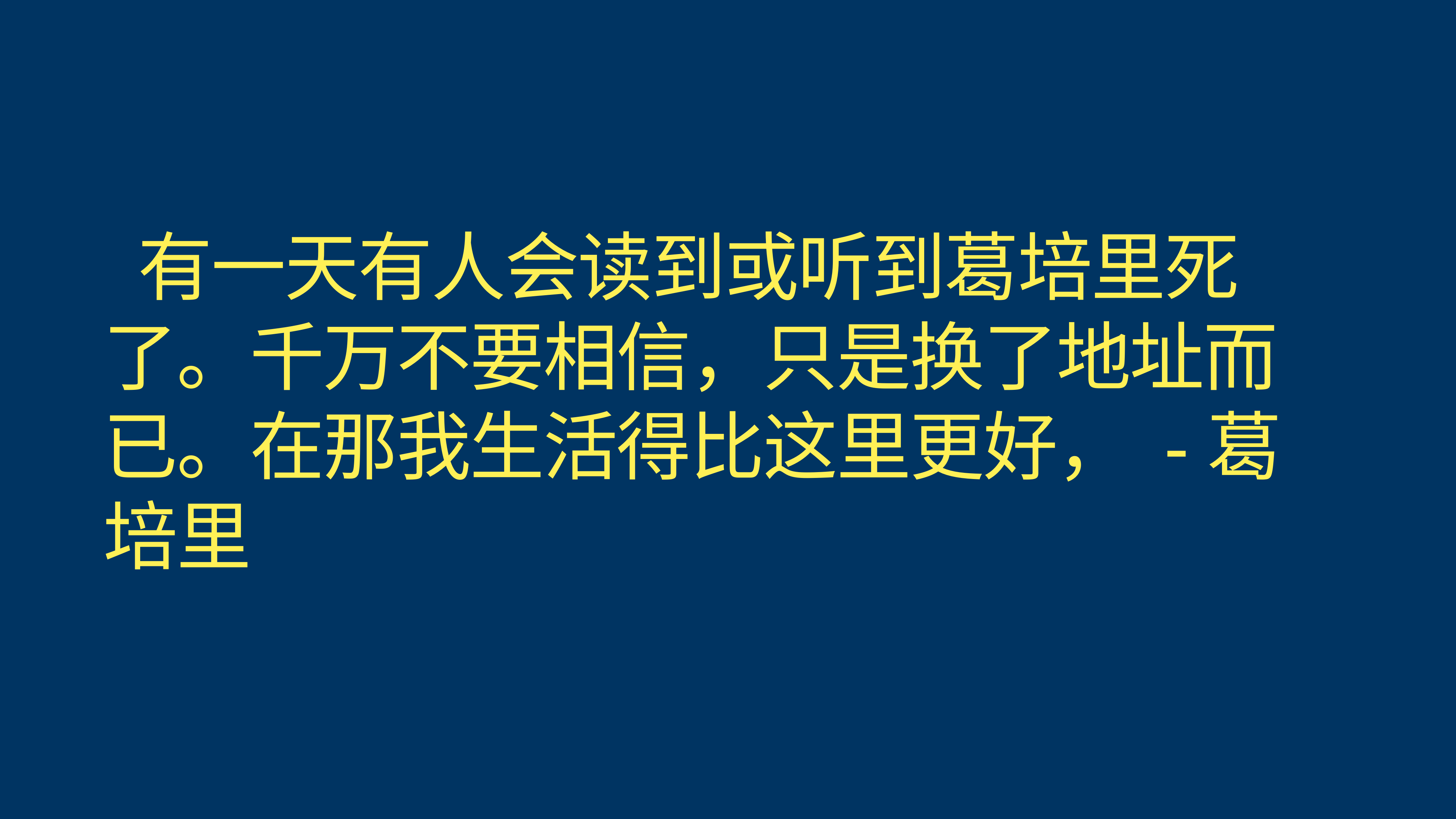

# 有一天有人会读到或听到葛培里死了。千万不要相信，只是换了地址而已。在那我生活得比这里更好， -葛培里